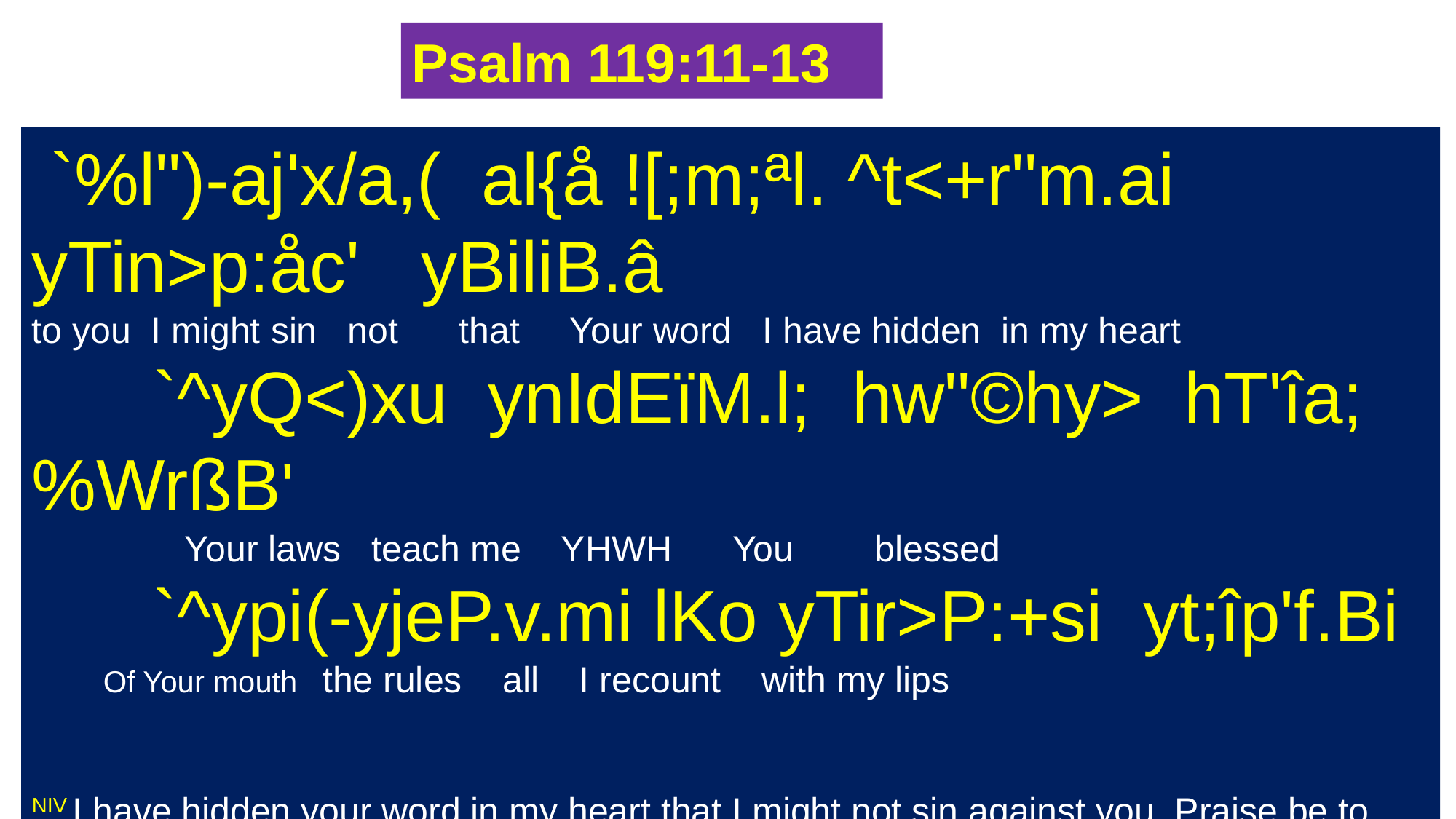

Psalm 119:11-13
 `%l")-aj'x/a,(  al{å ![;m;ªl. ^t<+r"m.ai  yTin>p:åc'   yBiliB.â
to you  I might sin   not      that     Your word   I have hidden  in my heart
      `^yQ<)xu  ynIdEïM.l;  hw"©hy>  hT'îa;  %WrßB'
               Your laws   teach me    YHWH      You        blessed
      `^ypi(-yjeP.v.mi lKo yTir>P:+si  yt;îp'f.Bi
       Of Your mouth   the rules    all    I recount    with my lips

NIV I have hidden your word in my heart that I might not sin against you. Praise be to you, O LORD; teach me your decrees. With my lips I recount all the laws that come from your mouth. / 我將你的話藏在心裡、免得我得罪你。耶和華阿、你是應當稱頌的．求你將你的律例教訓我。我用嘴唇傳揚你口中的一切典章。